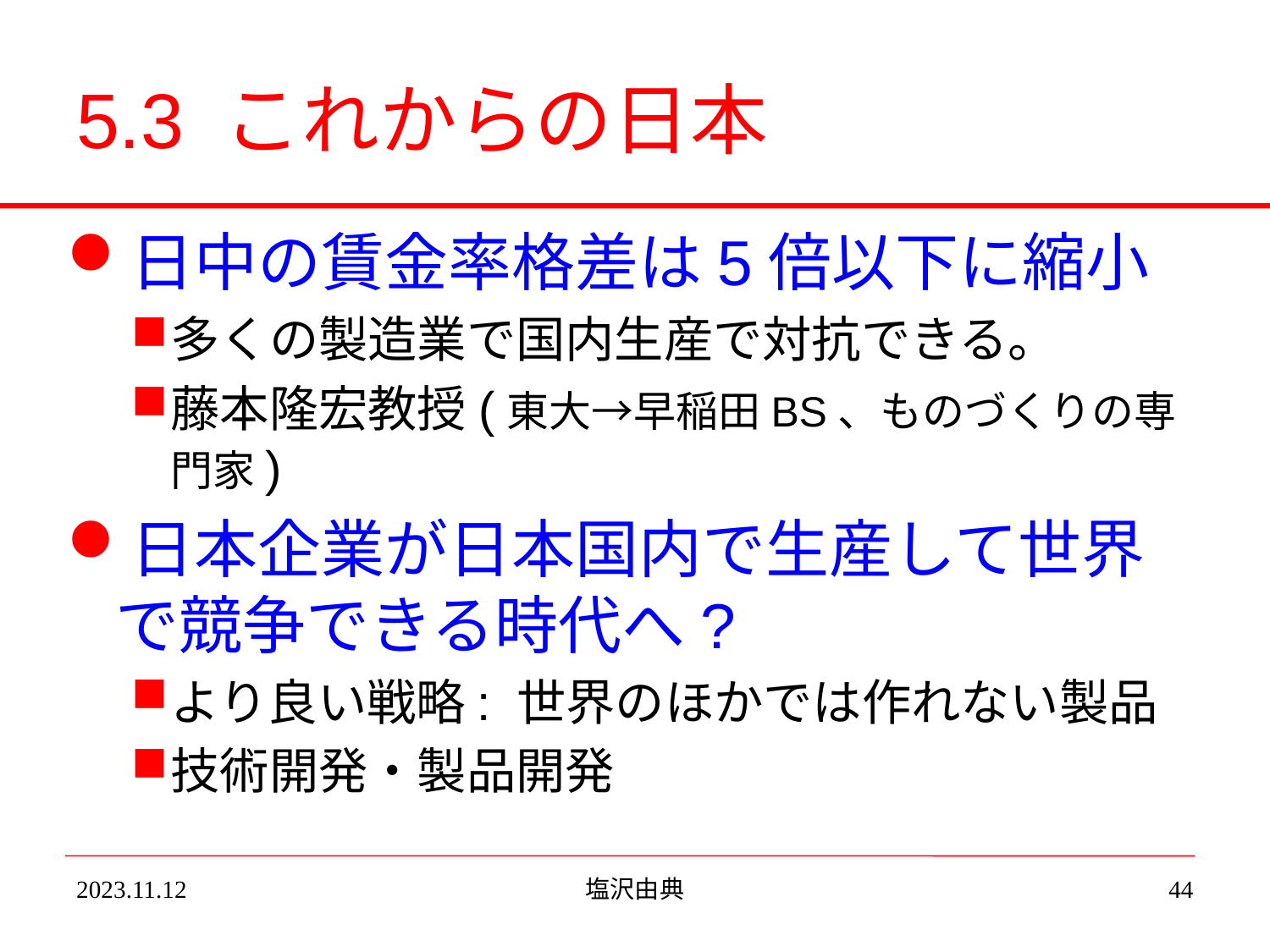

# 5.3 これからの日本
日中の賃金率格差は5倍以下に縮小
多くの製造業で国内生産で対抗できる。
藤本隆宏教授(東大→早稲田BS、ものづくりの専門家)
日本企業が日本国内で生産して世界で競争できる時代へ?
より良い戦略: 世界のほかでは作れない製品
技術開発・製品開発
2023.11.12
塩沢由典
44